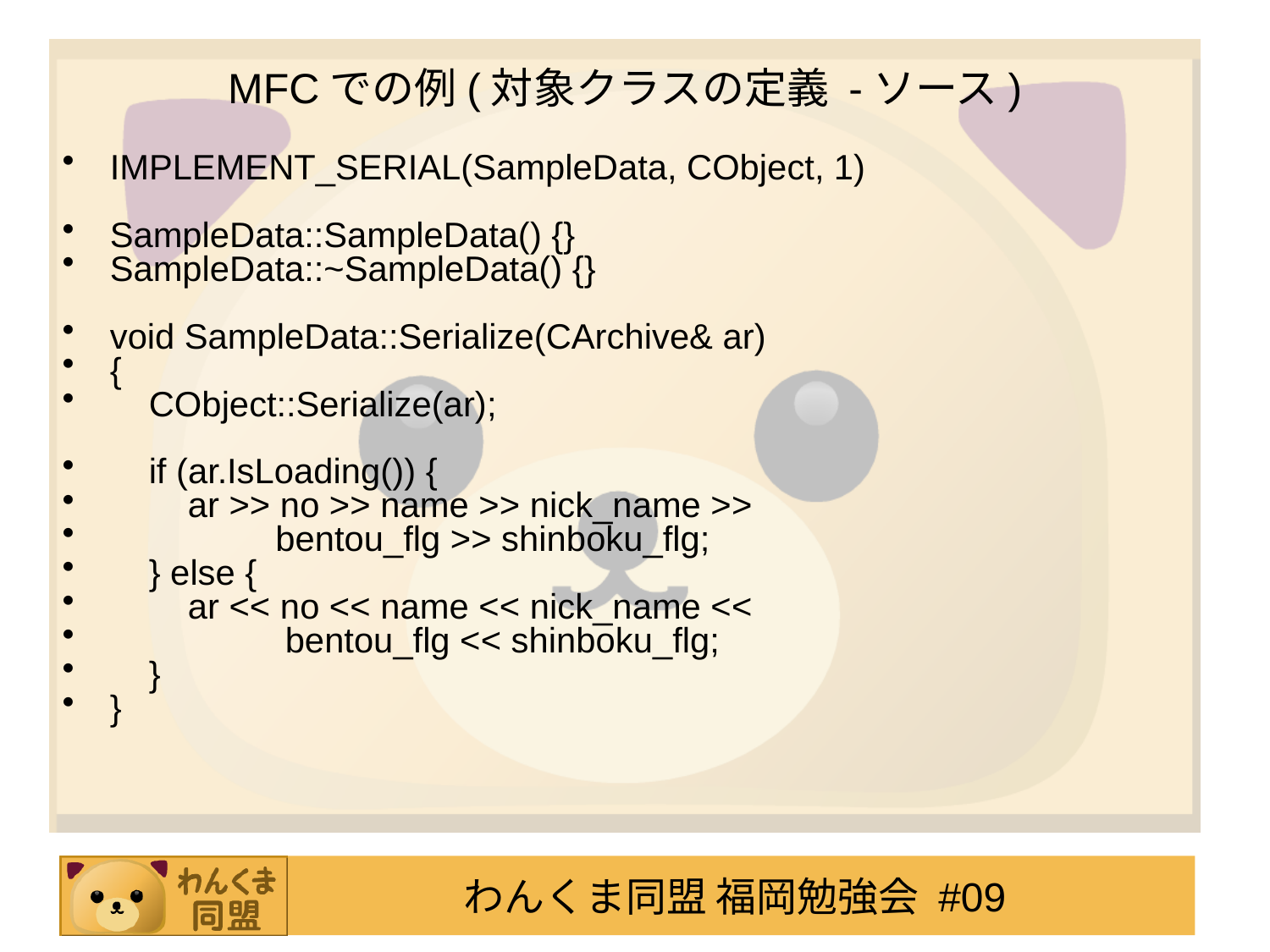

# MFCでの例(対象クラスの定義 -ソース)
IMPLEMENT_SERIAL(SampleData, CObject, 1)

SampleData::SampleData() {}
SampleData::~SampleData() {}

void SampleData::Serialize(CArchive& ar)
{
    CObject::Serialize(ar);

    if (ar.IsLoading()) {
        ar >> no >> name >> nick_name >>
                 bentou_flg >> shinboku_flg;
    } else {
        ar << no << name << nick_name <<
                  bentou_flg << shinboku_flg;
    }
}